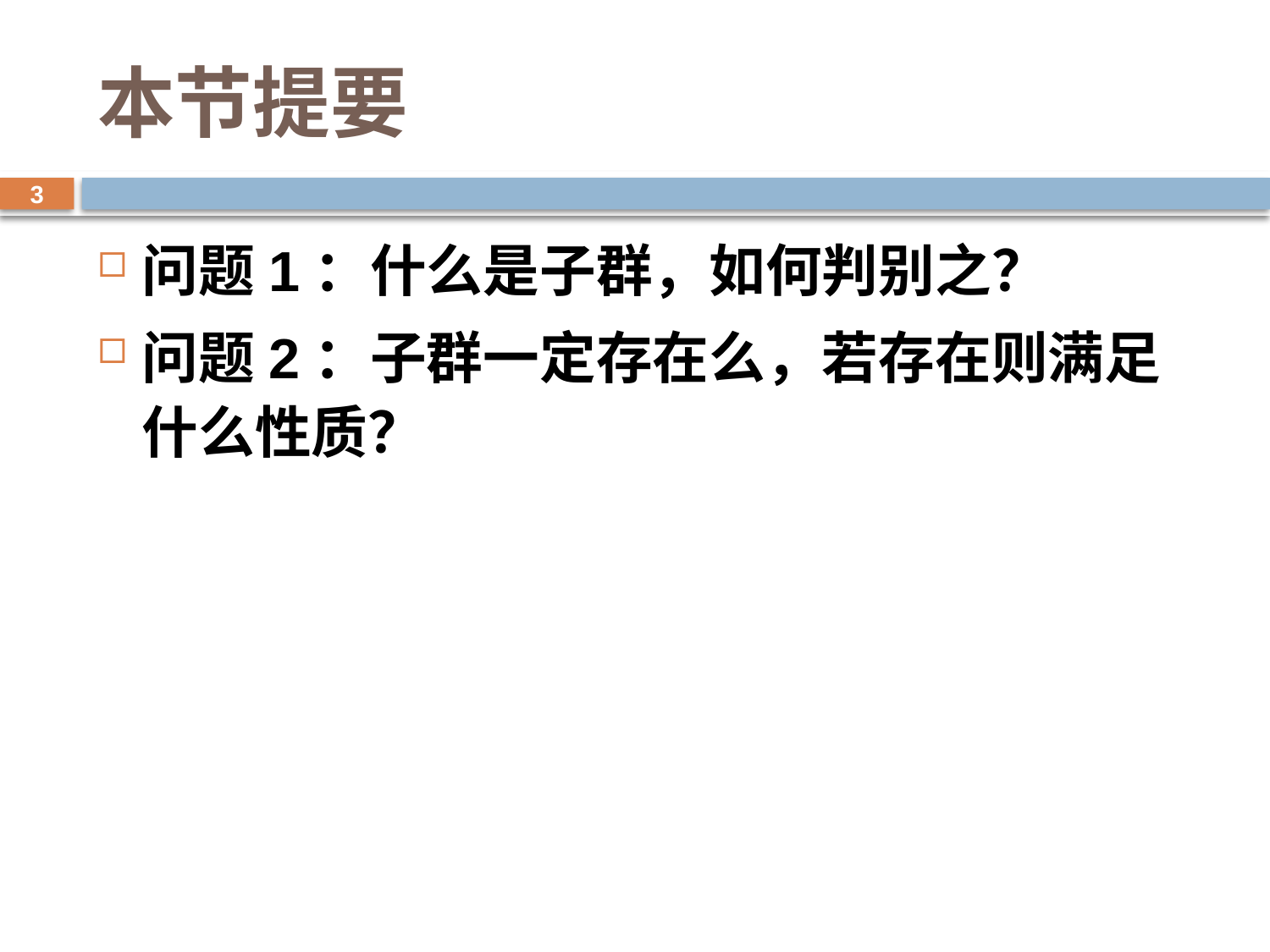

# 本节提要
3
问题1：什么是子群，如何判别之？
问题2：子群一定存在么，若存在则满足什么性质？